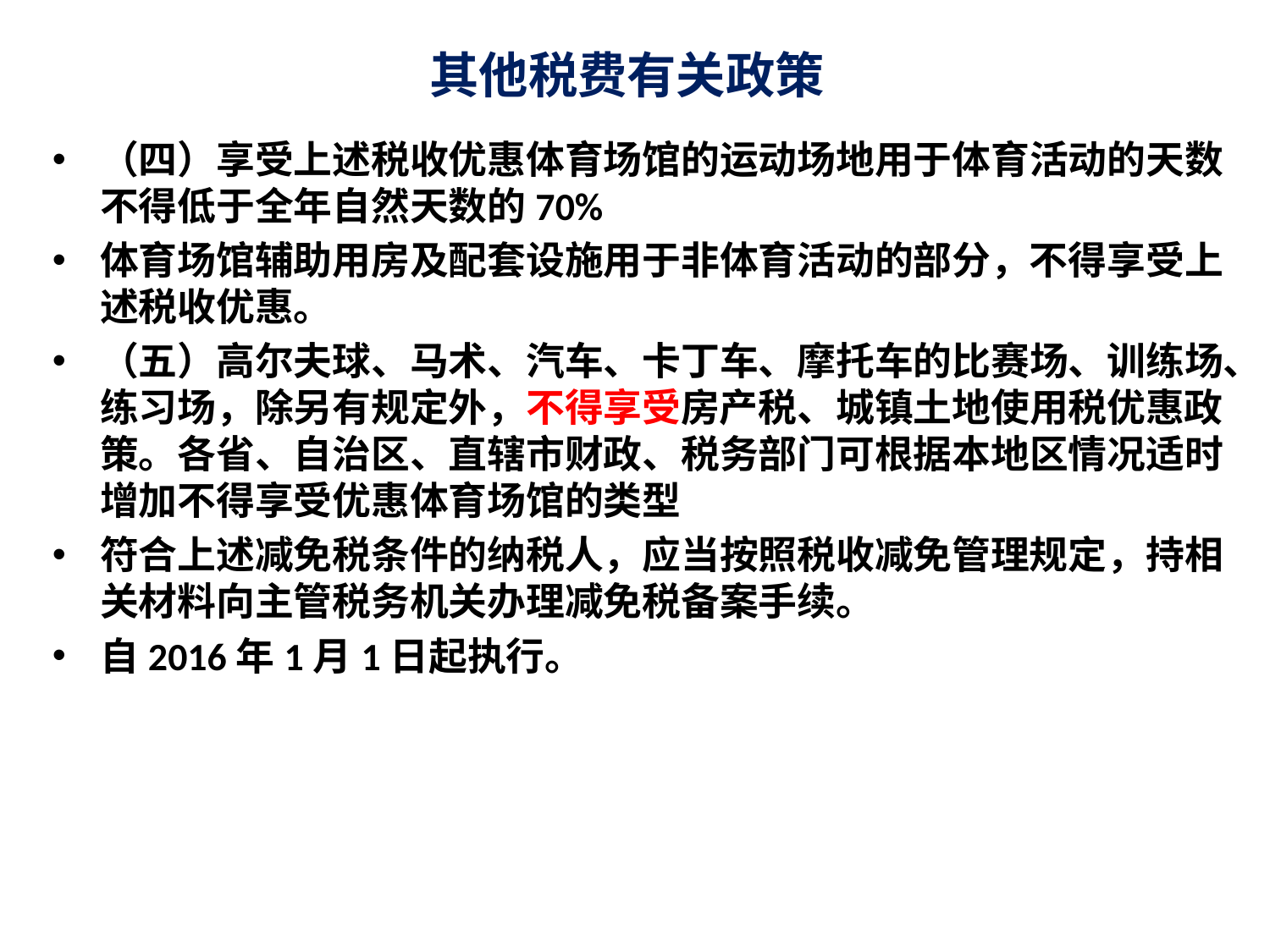

# 其他税费有关政策
（四）享受上述税收优惠体育场馆的运动场地用于体育活动的天数不得低于全年自然天数的70%
体育场馆辅助用房及配套设施用于非体育活动的部分，不得享受上述税收优惠。
（五）高尔夫球、马术、汽车、卡丁车、摩托车的比赛场、训练场、练习场，除另有规定外，不得享受房产税、城镇土地使用税优惠政策。各省、自治区、直辖市财政、税务部门可根据本地区情况适时增加不得享受优惠体育场馆的类型
符合上述减免税条件的纳税人，应当按照税收减免管理规定，持相关材料向主管税务机关办理减免税备案手续。
自2016年1月1日起执行。